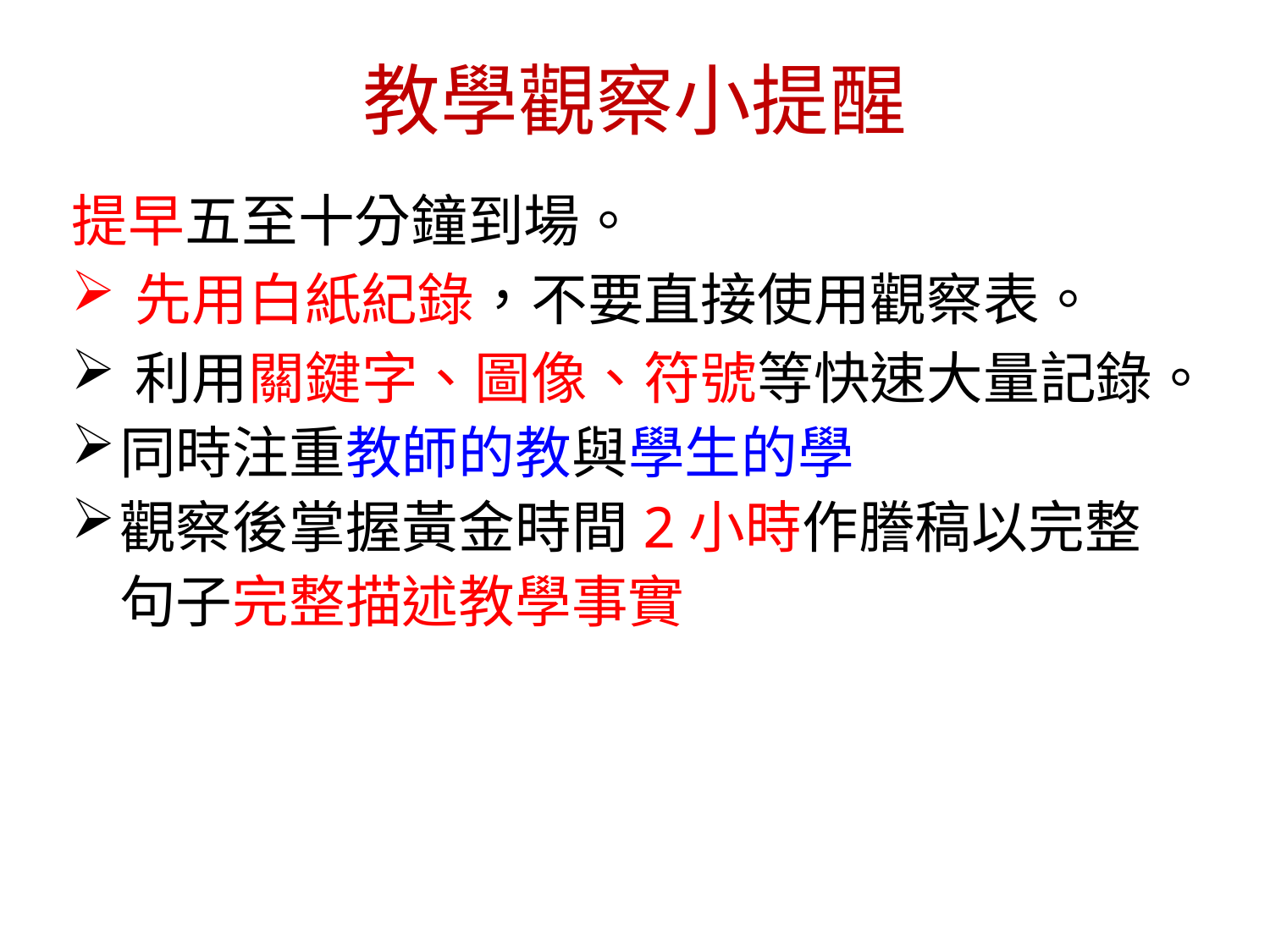

教學觀察小提醒
提早五至十分鐘到場。
先用白紙紀錄，不要直接使用觀察表。
利用關鍵字、圖像、符號等快速大量記錄。
同時注重教師的教與學生的學
觀察後掌握黃金時間2小時作謄稿以完整句子完整描述教學事實